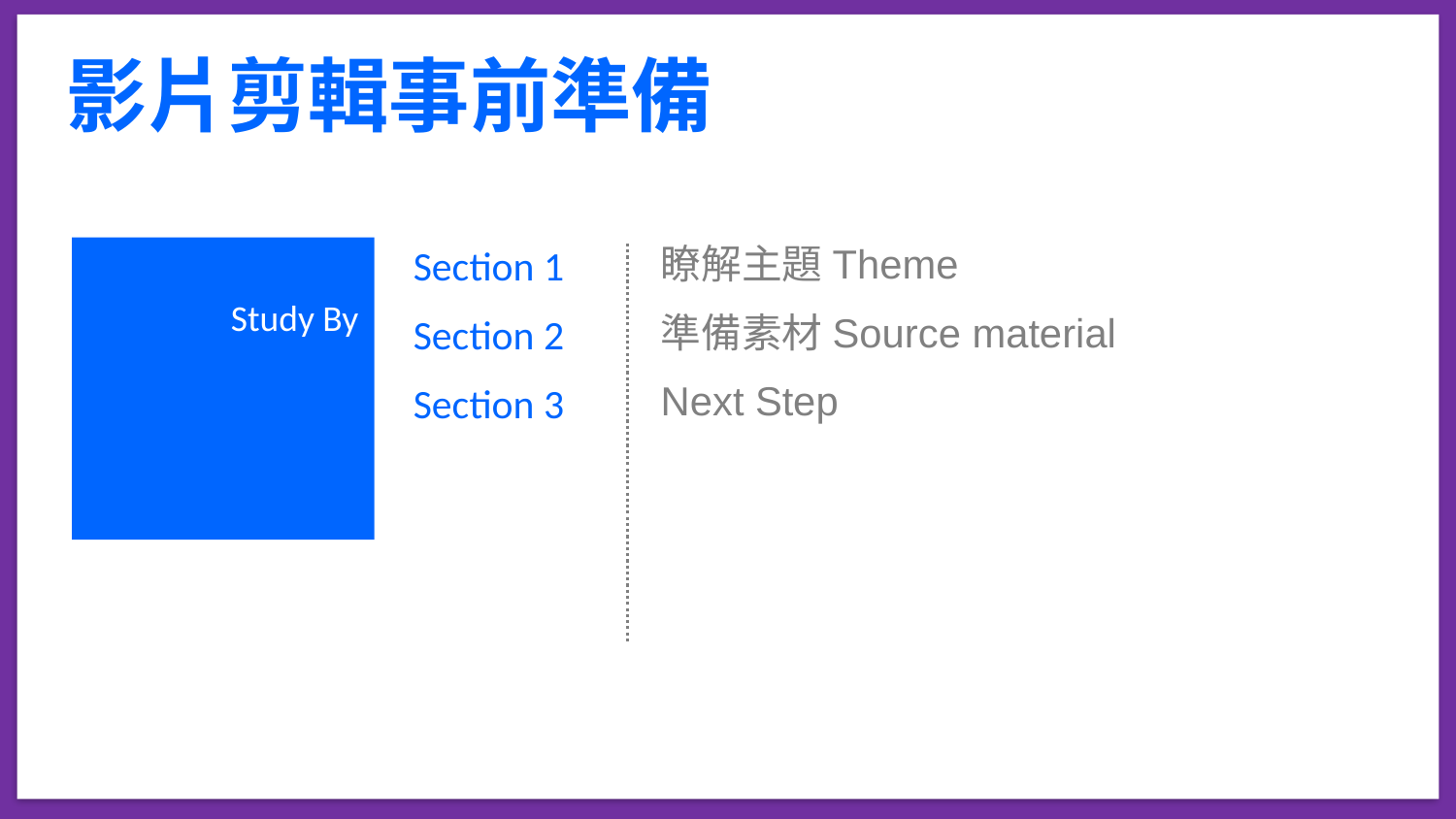

影片剪輯事前準備
Section 1
Section 2
Section 3

瞭解主題Theme
準備素材Source material
Next Step

Study By
1